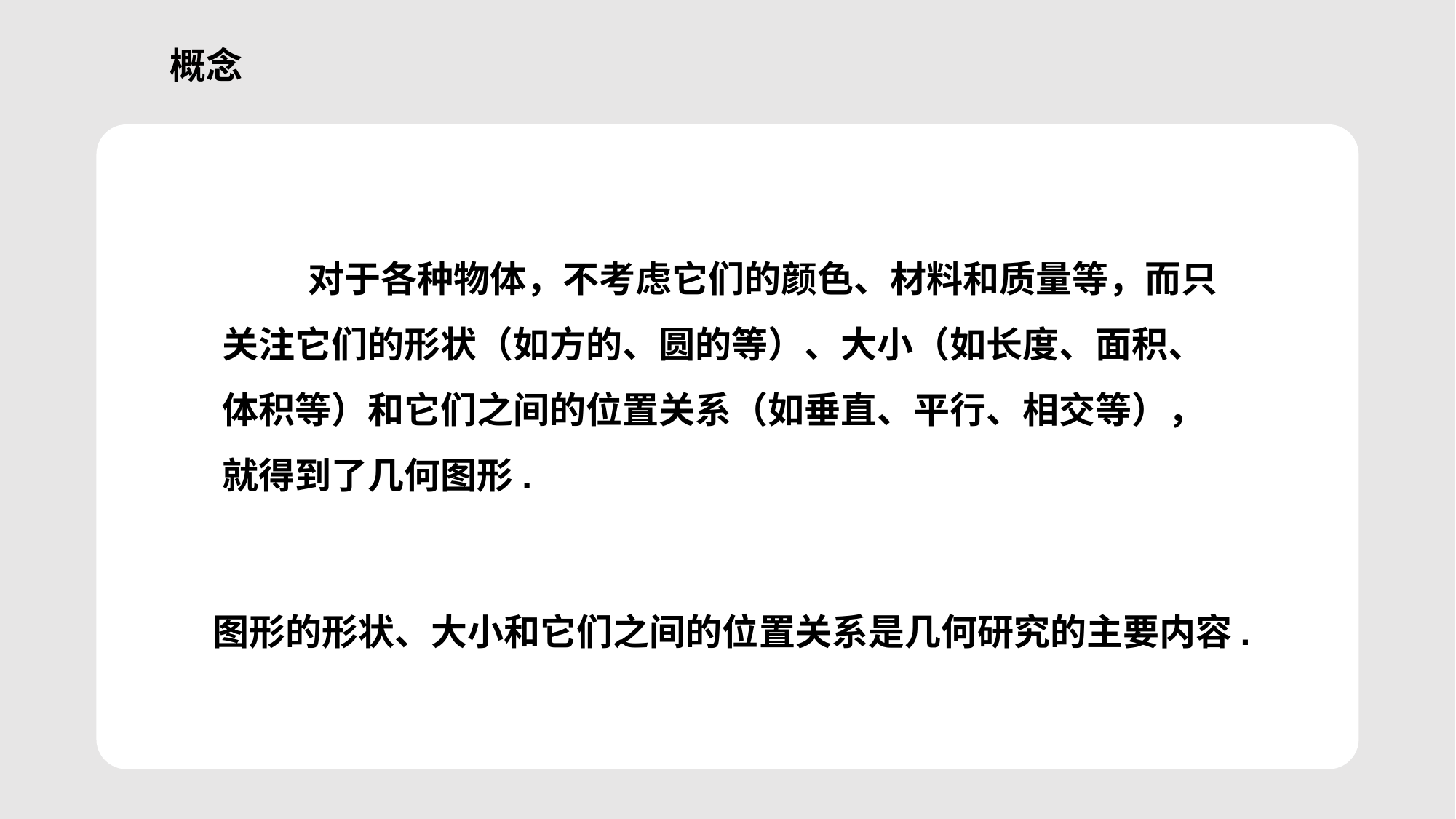

概念
对于各种物体，不考虑它们的颜色、材料和质量等，而只关注它们的形状（如方的、圆的等）、大小（如长度、面积、体积等）和它们之间的位置关系（如垂直、平行、相交等），就得到了几何图形.
图形的形状、大小和它们之间的位置关系是几何研究的主要内容.